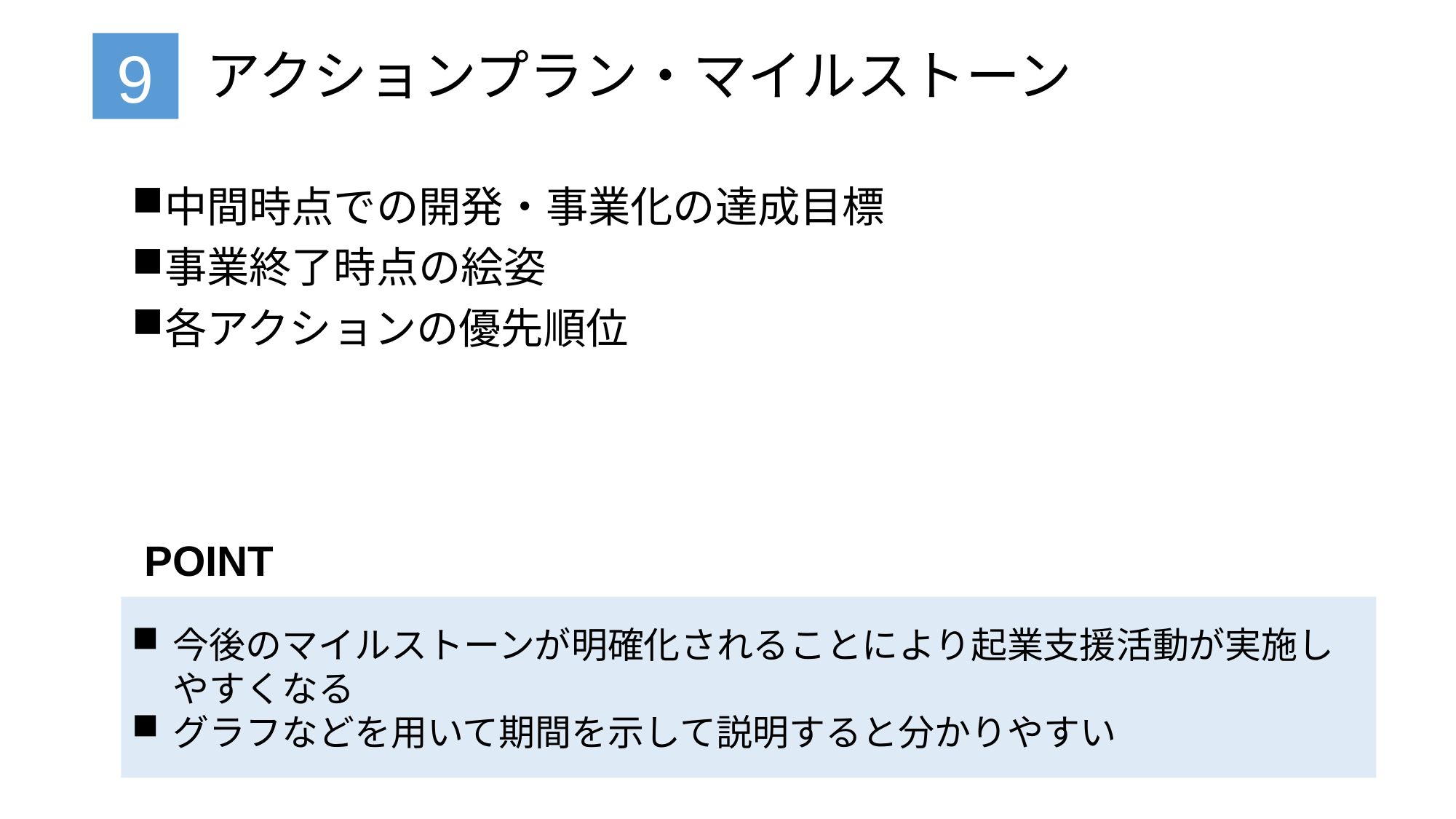

# アクションプラン・マイルストーン
9
中間時点での開発・事業化の達成目標
事業終了時点の絵姿
各アクションの優先順位
POINT
今後のマイルストーンが明確化されることにより起業支援活動が実施しやすくなる
グラフなどを用いて期間を示して説明すると分かりやすい